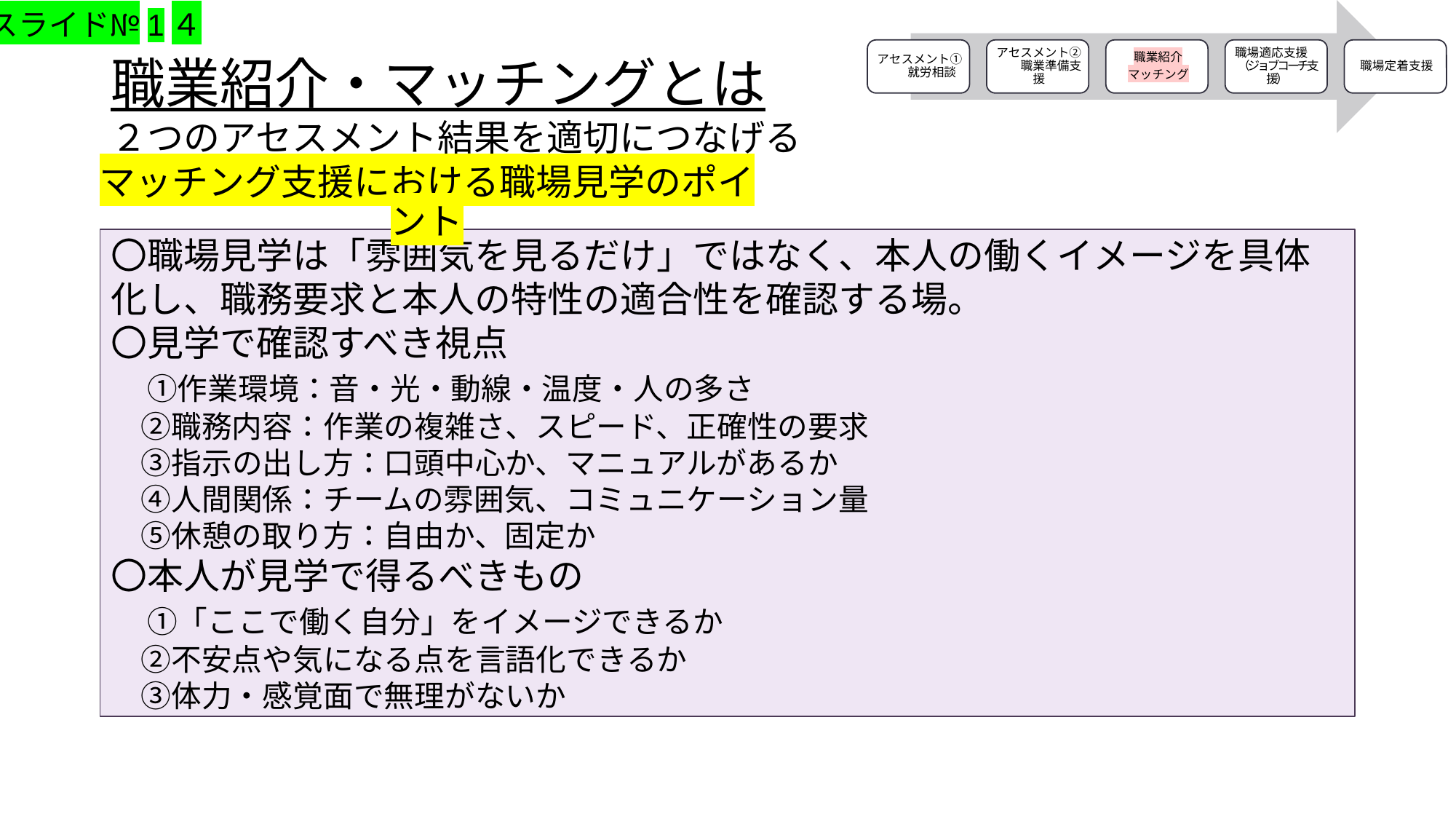

スライド№1４
アセスメント①　　就労相談
アセスメント②　　職業準備支援
職業紹介
マッチング
職場適応支援　（ジョブコーチ支援）
職場定着支援
# 職業紹介・マッチングとは ２つのアセスメント結果を適切につなげる
マッチング支援における職場見学のポイント
〇職場見学は「雰囲気を見るだけ」ではなく、本人の働くイメージを具体化し、職務要求と本人の特性の適合性を確認する場。
〇見学で確認すべき視点
　①作業環境：音・光・動線・温度・人の多さ
　②職務内容：作業の複雑さ、スピード、正確性の要求
　③指示の出し方：口頭中心か、マニュアルがあるか
　④人間関係：チームの雰囲気、コミュニケーション量
　⑤休憩の取り方：自由か、固定か
〇本人が見学で得るべきもの
　①「ここで働く自分」をイメージできるか
　②不安点や気になる点を言語化できるか
　③体力・感覚面で無理がないか